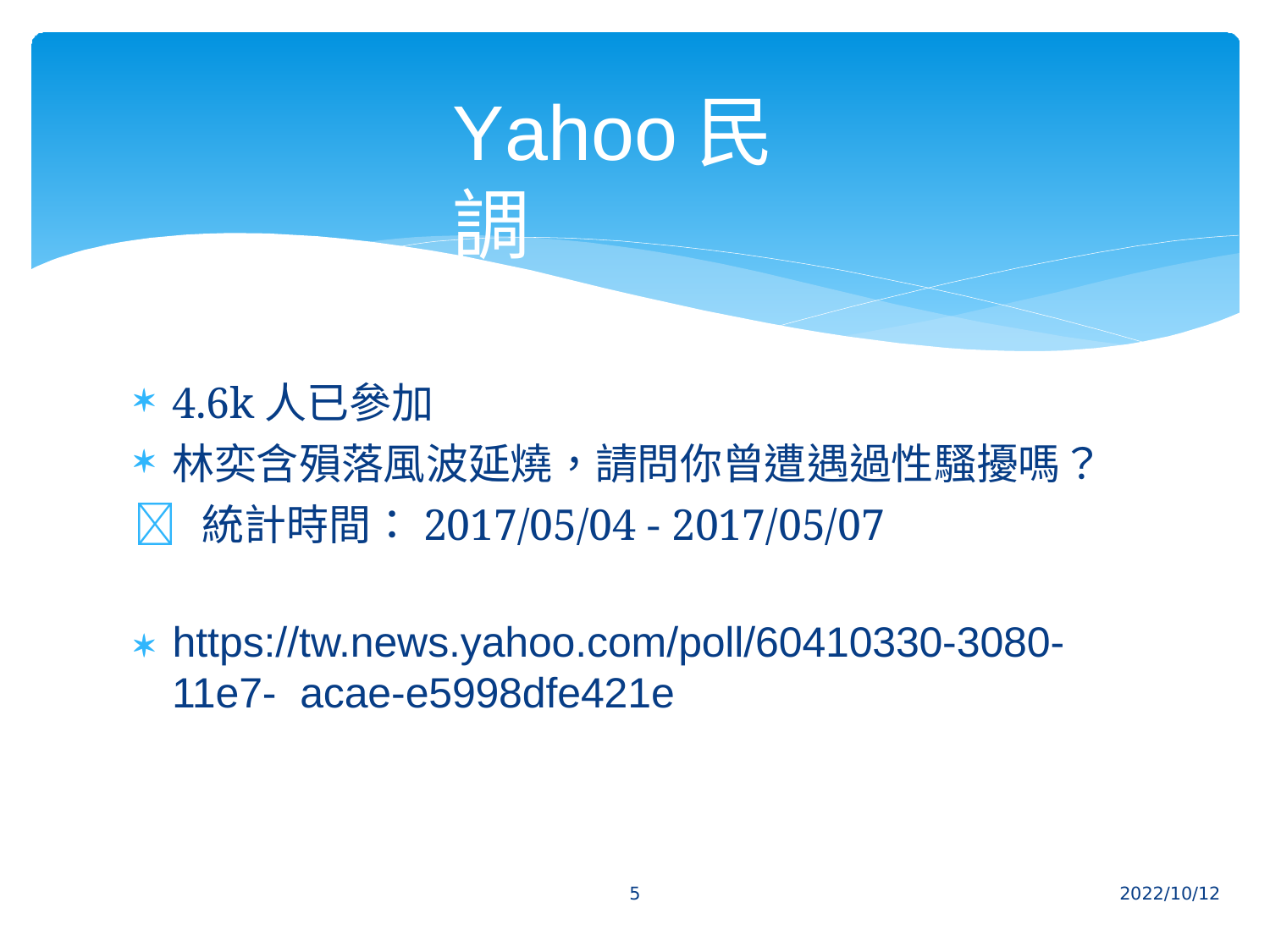

# Yahoo民調
4.6k人已參加
林奕含殞落風波延燒，請問你曾遭遇過性騷擾嗎？
∗ 統計時間：2017/05/04 - 2017/05/07

∗ https://tw.news.yahoo.com/poll/60410330-3080-11e7-  acae-e5998dfe421e
5
2022/10/12